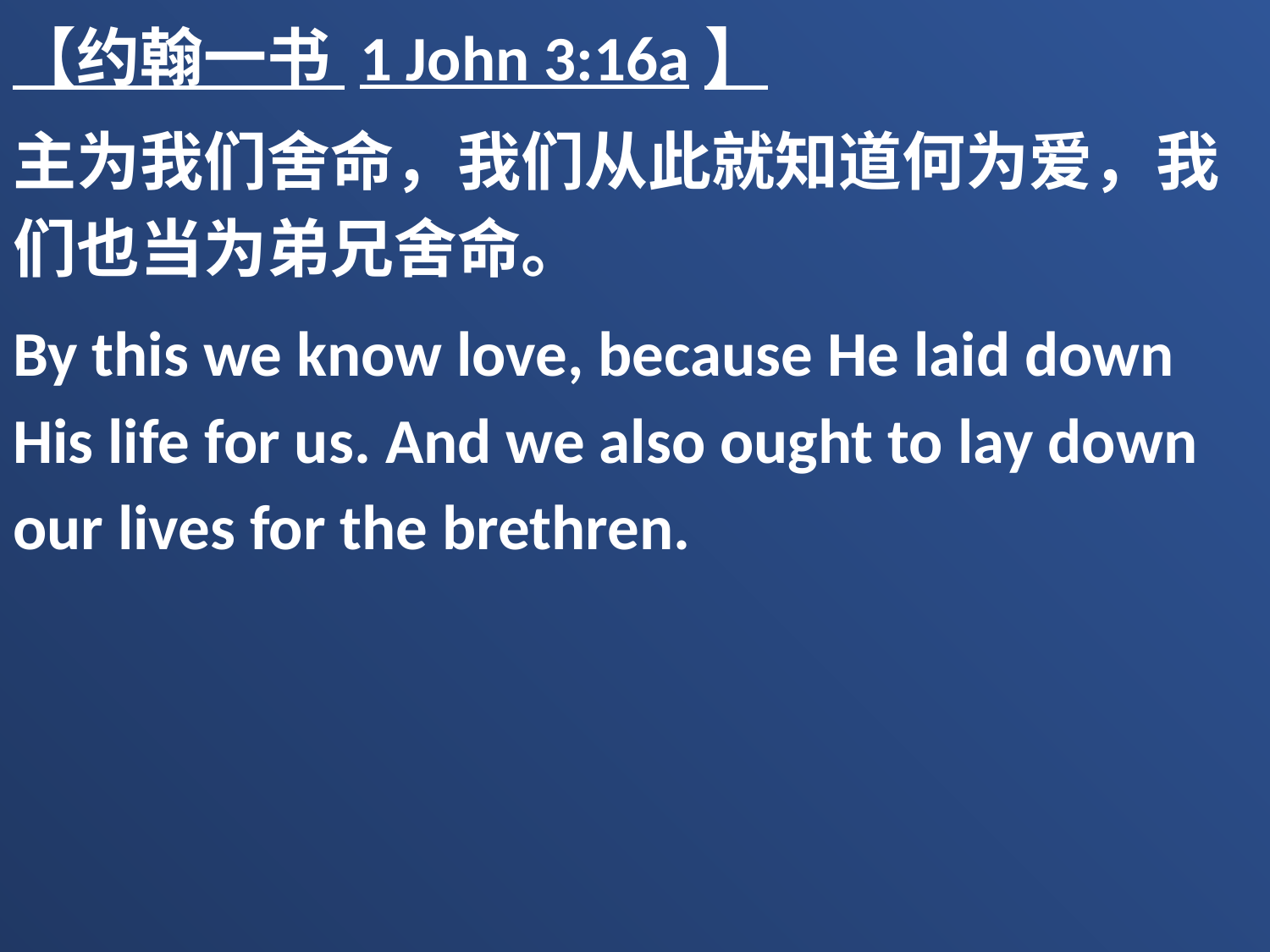

【约翰一书 1 John 3:16a】
主为我们舍命，我们从此就知道何为爱，我们也当为弟兄舍命。
By this we know love, because He laid down His life for us. And we also ought to lay down our lives for the brethren.